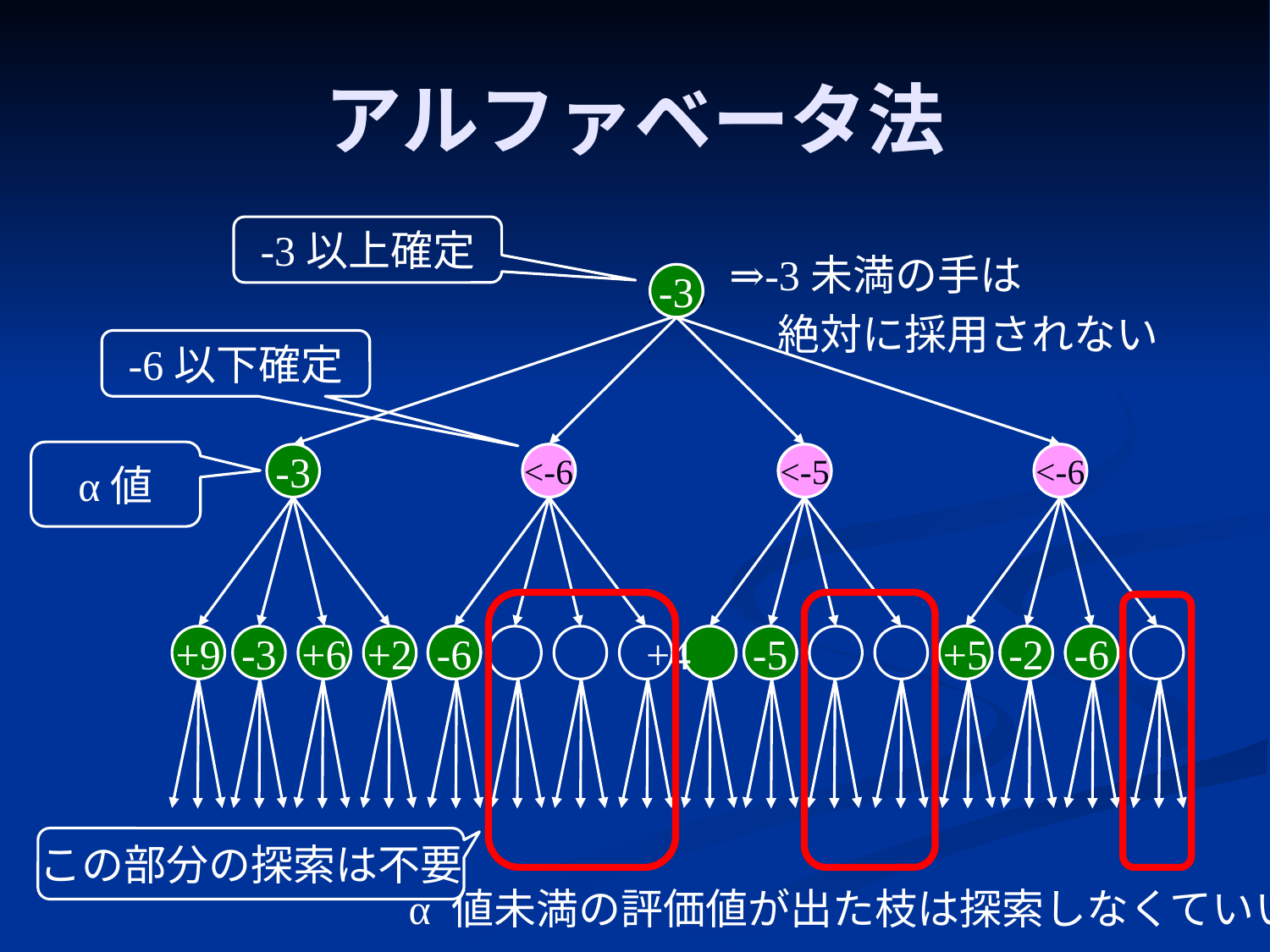

# アルファベータ法
-3以上確定
⇒-3未満の手は
    絶対に採用されない
-3
>-3
-6以下確定
α値
-3
<-6

<-5
<-6

+9
-3
+6
+2

-6

+4

-5

+5

-2

-6

この部分の探索は不要
α 値未満の評価値が出た枝は探索しなくていい